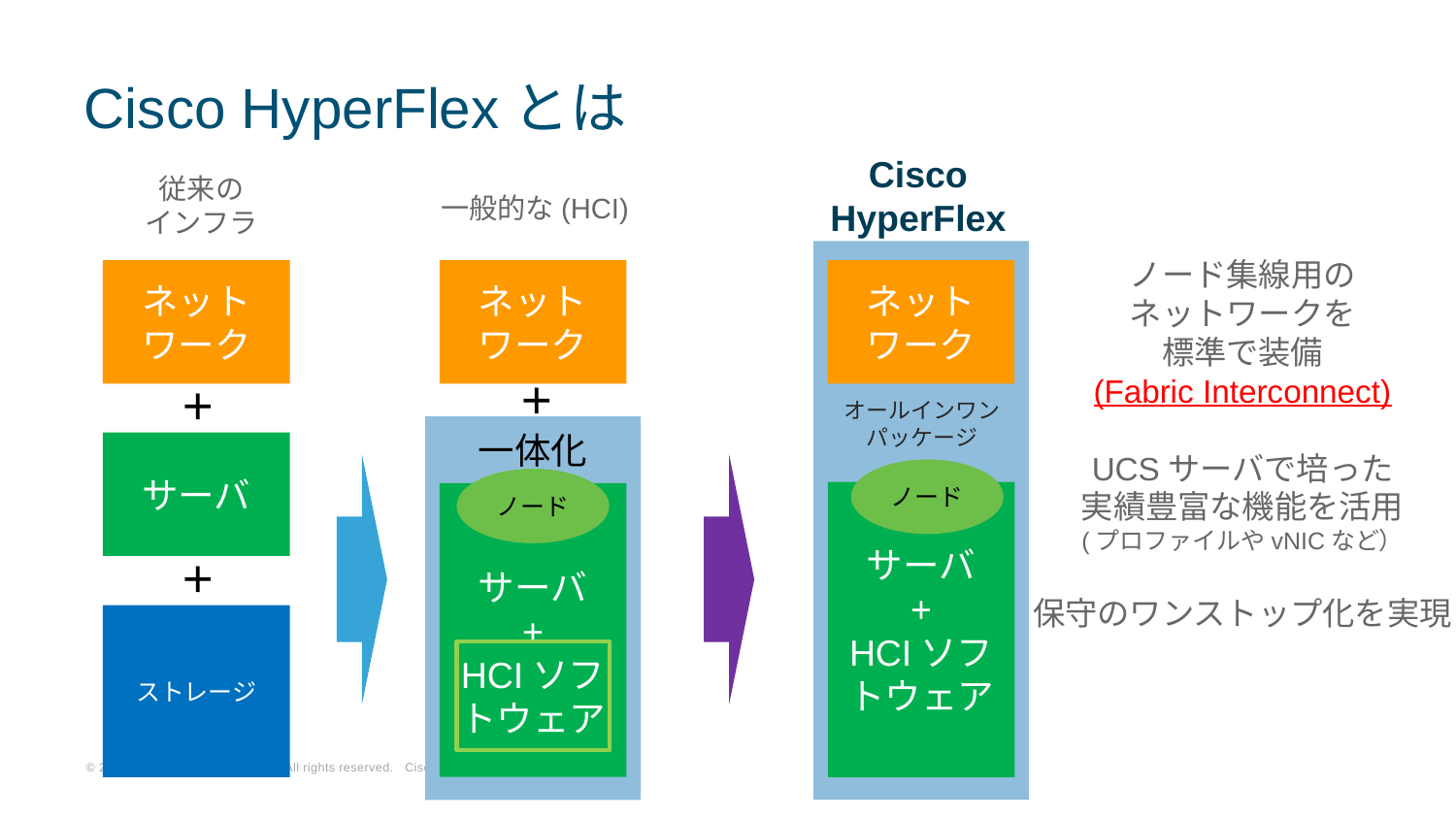

# Cisco HyperFlexとは
Cisco
HyperFlex

ネット
ワーク
サーバ
+
HCIソフトウェア
ノード
ノード集線用の
ネットワークを
標準で装備
(Fabric Interconnect)

UCSサーバで培った
実績豊富な機能を活用
(プロファイルやvNICなど）
保守のワンストップ化を実現
オールインワン
パッケージ

一般的な(HCI)
ネット
ワーク

一体化

サーバ
+
HCIソフトウェア
従来の
インフラ
ネット
ワーク
＋
サーバ
＋
ストレージ
＋

ノード